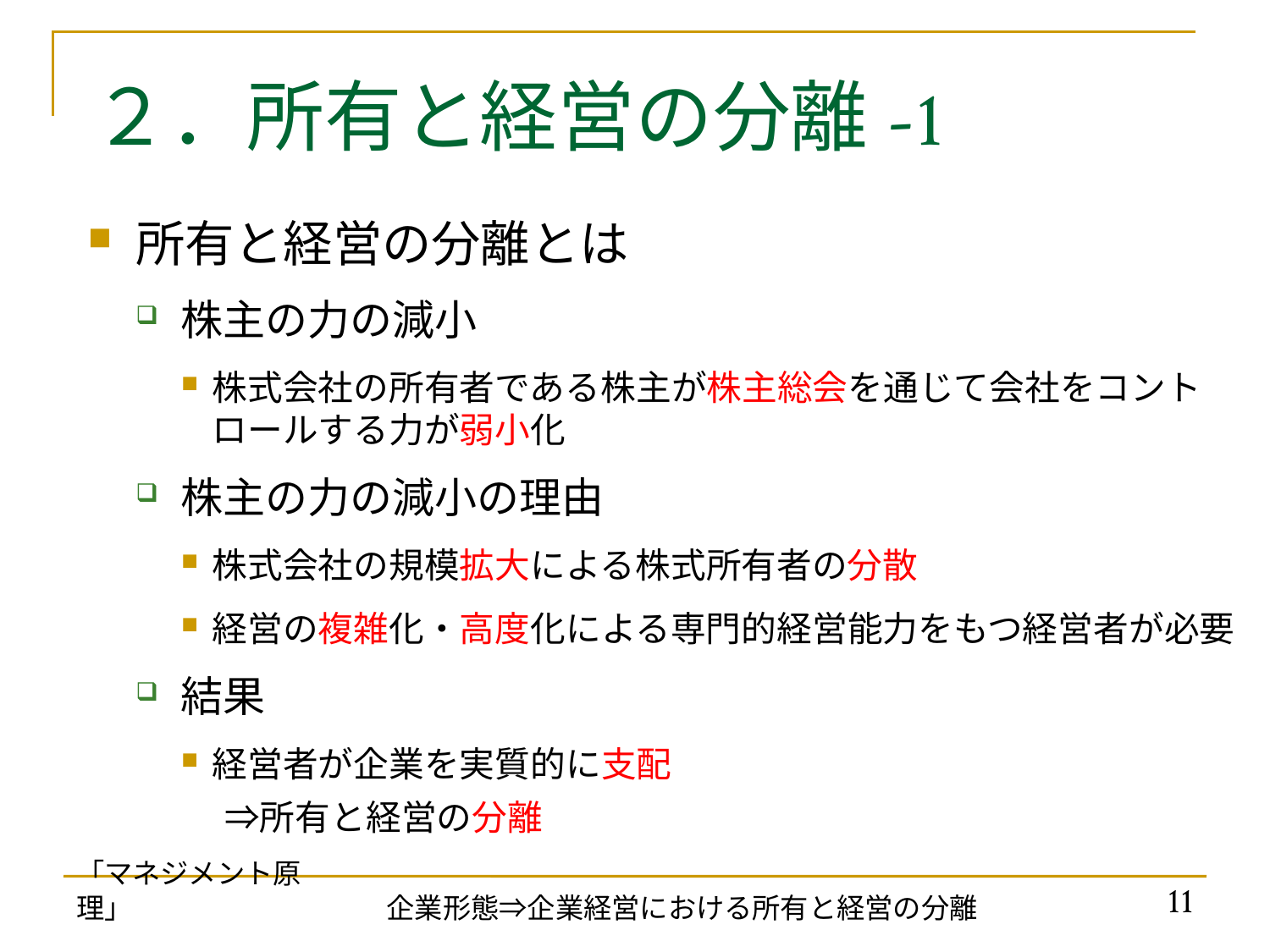

# ２．所有と経営の分離-1
所有と経営の分離とは
株主の力の減小
株式会社の所有者である株主が株主総会を通じて会社をコント
ロールする力が弱小化
株主の力の減小の理由
株式会社の規模拡大による株式所有者の分散
経営の複雑化・高度化による専門的経営能力をもつ経営者が必要
結果
経営者が企業を実質的に支配
　 ⇒所有と経営の分離
「マネジメント原理」
11
企業形態⇒企業経営における所有と経営の分離